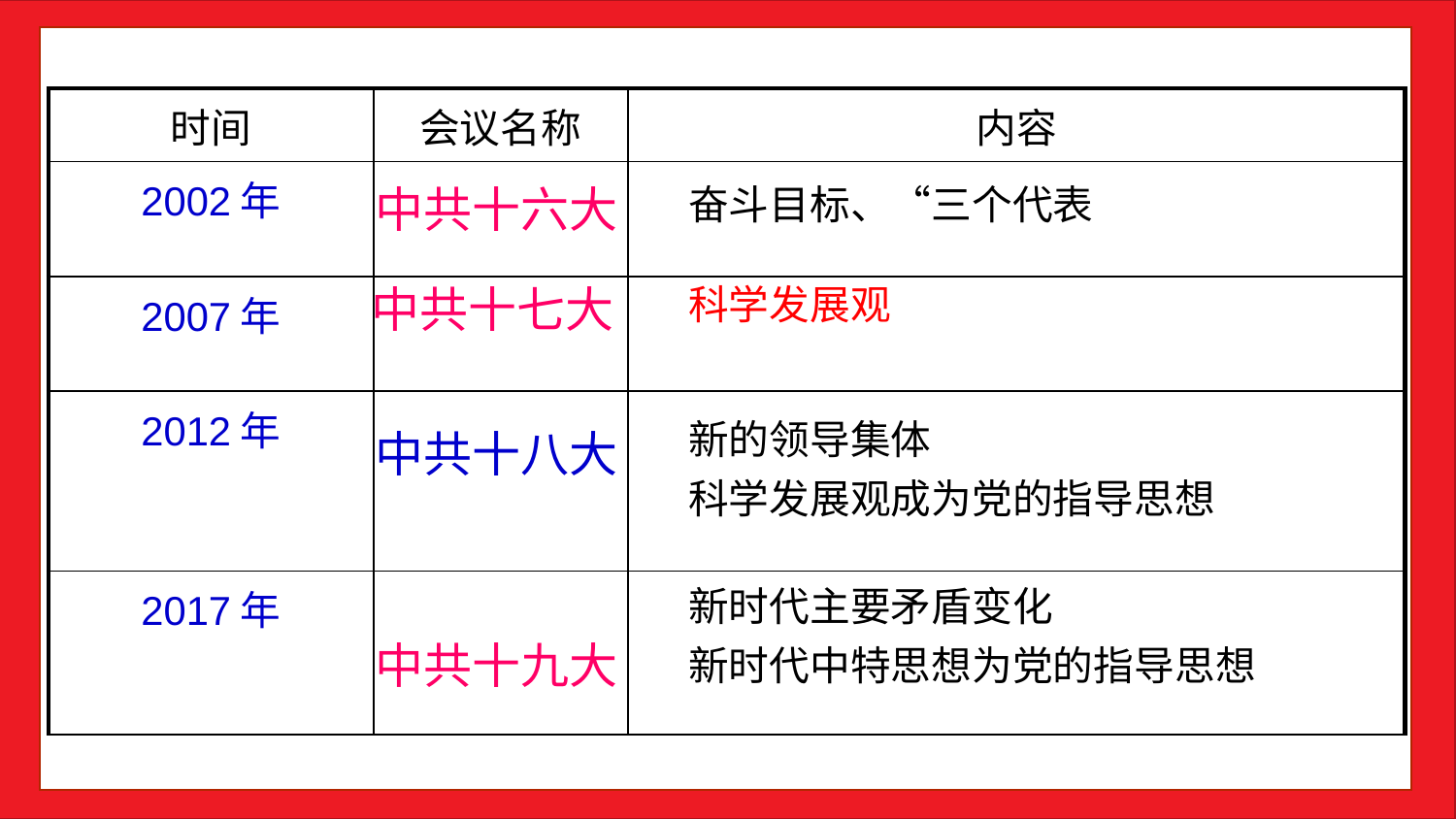

| 时间 | 会议名称 | 内容 |
| --- | --- | --- |
| 2002年 |  |  |
| 2007年 |  |  |
| 2012年 |  |  |
| 2017年 |  |  |
中共十六大
奋斗目标、“三个代表
中共十七大
科学发展观
中共十八大
新的领导集体
科学发展观成为党的指导思想

新时代主要矛盾变化
新时代中特思想为党的指导思想
中共十九大